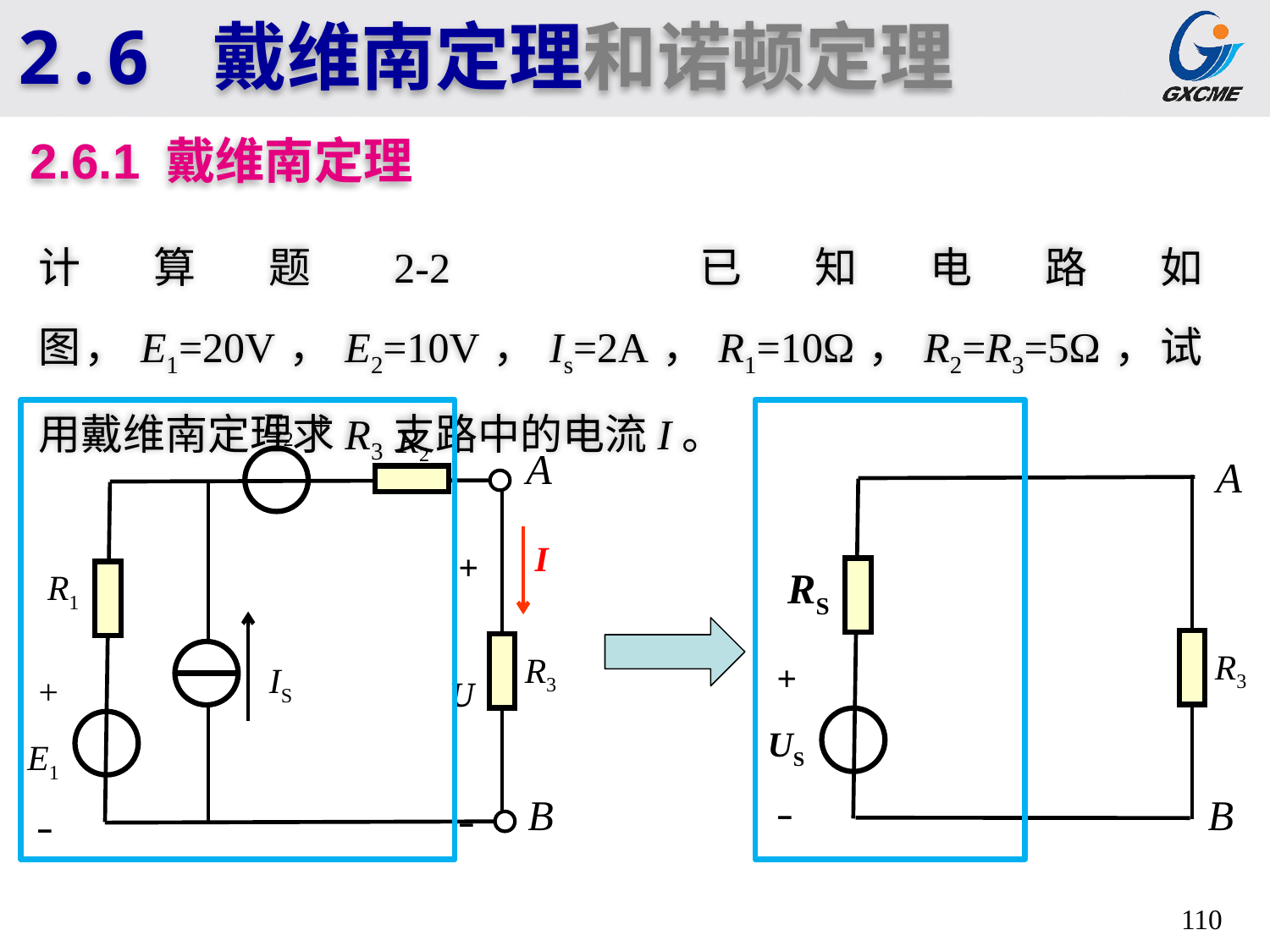

2.6 戴维南定理和诺顿定理
2.6.1 戴维南定理
计算题2-2  已知电路如图，E1=20V，E2=10V，Is=2A，R1=10Ω，R2=R3=5Ω，试用戴维南定理求R3支路中的电流I。
﹣ E2  +

R2
A
A

 +
U
﹣

I
RS
R1

 +
US
﹣
R3
 +
E1
﹣

R3
IS

B
B

110